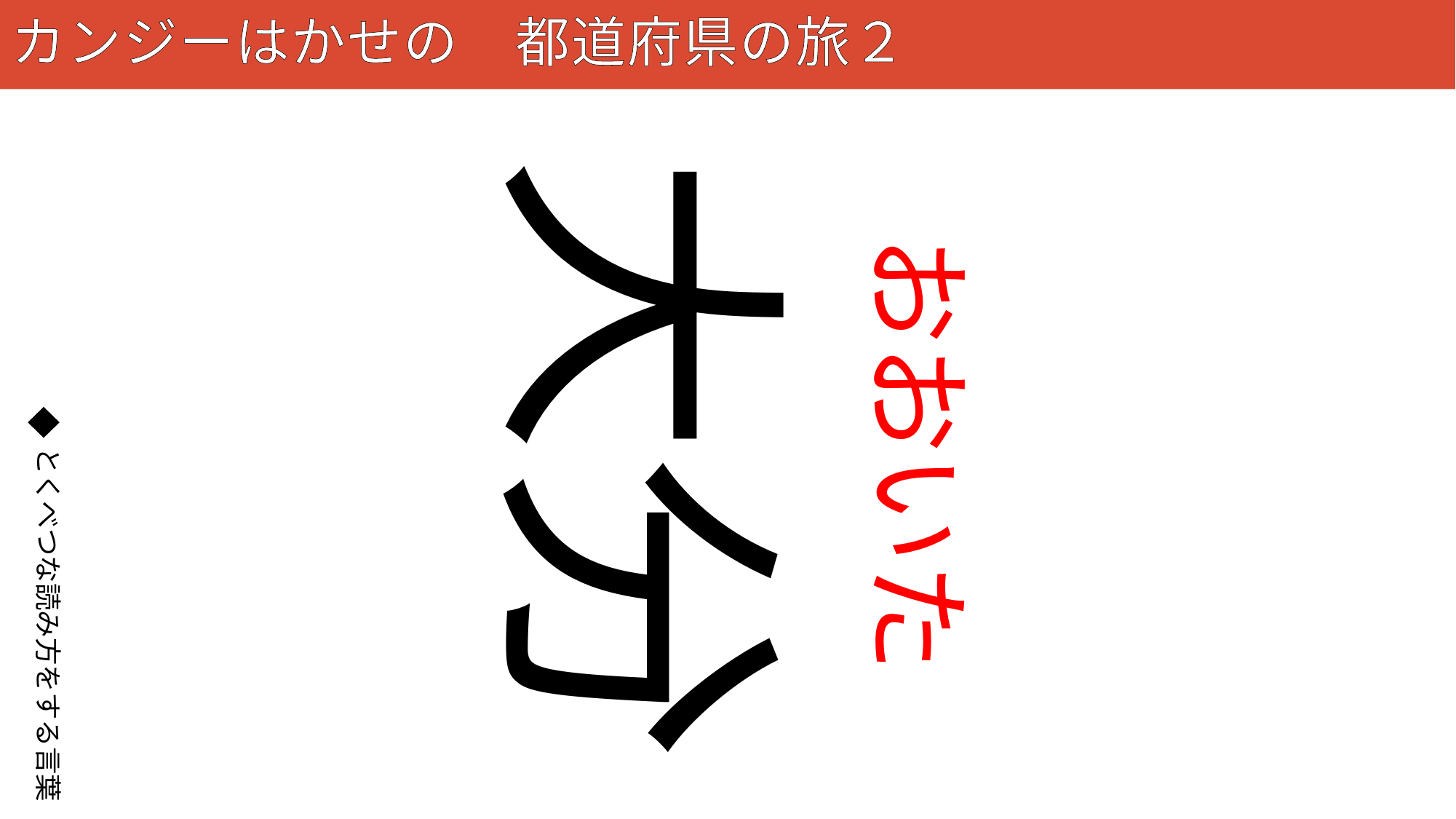

# カンジーはかせの　都道府県の旅２
112
大分
おおいた

とくべつな読み方をする言葉